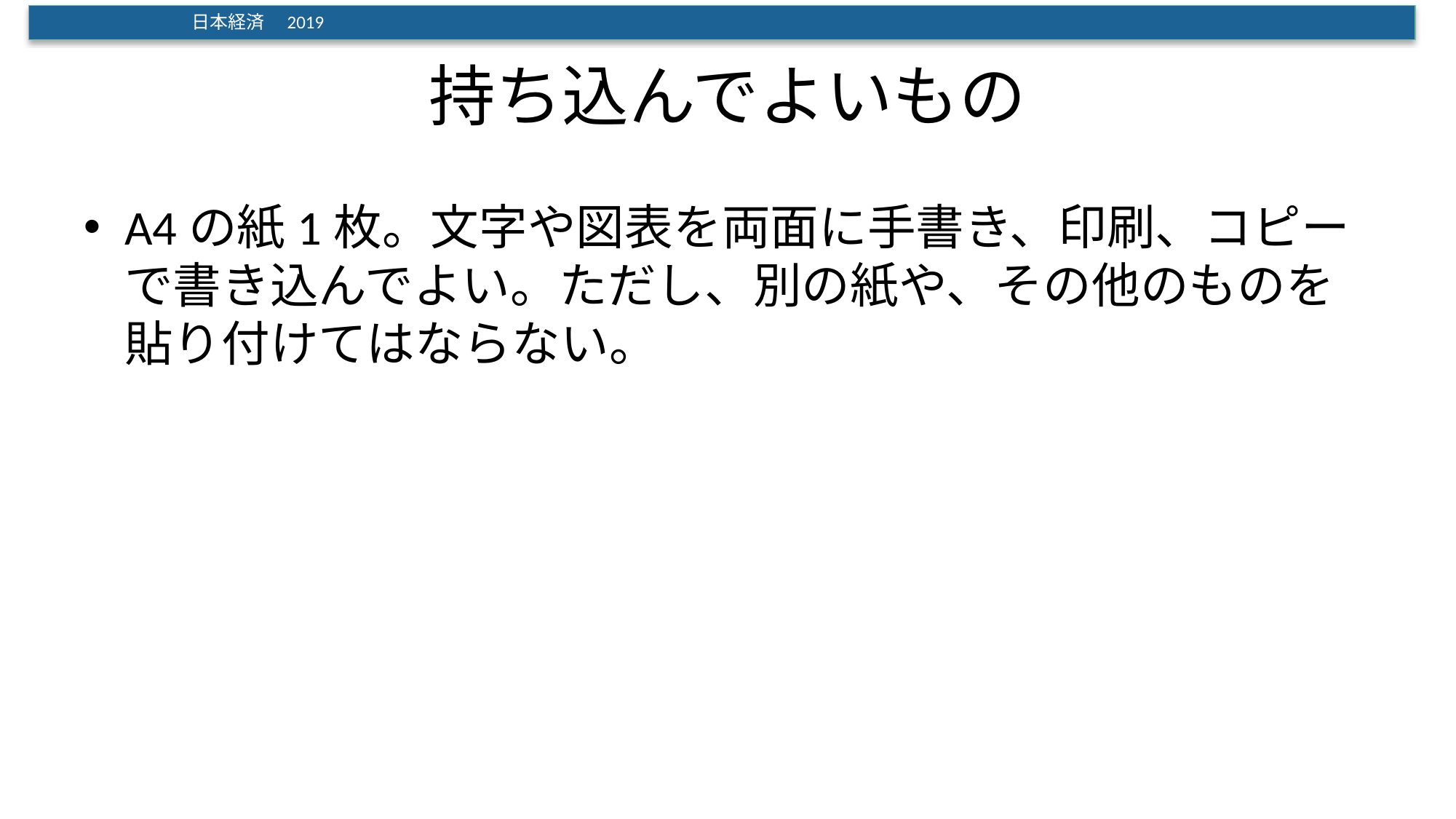

# 持ち込んでよいもの
A4の紙1枚。文字や図表を両面に手書き、印刷、コピーで書き込んでよい。ただし、別の紙や、その他のものを貼り付けてはならない。